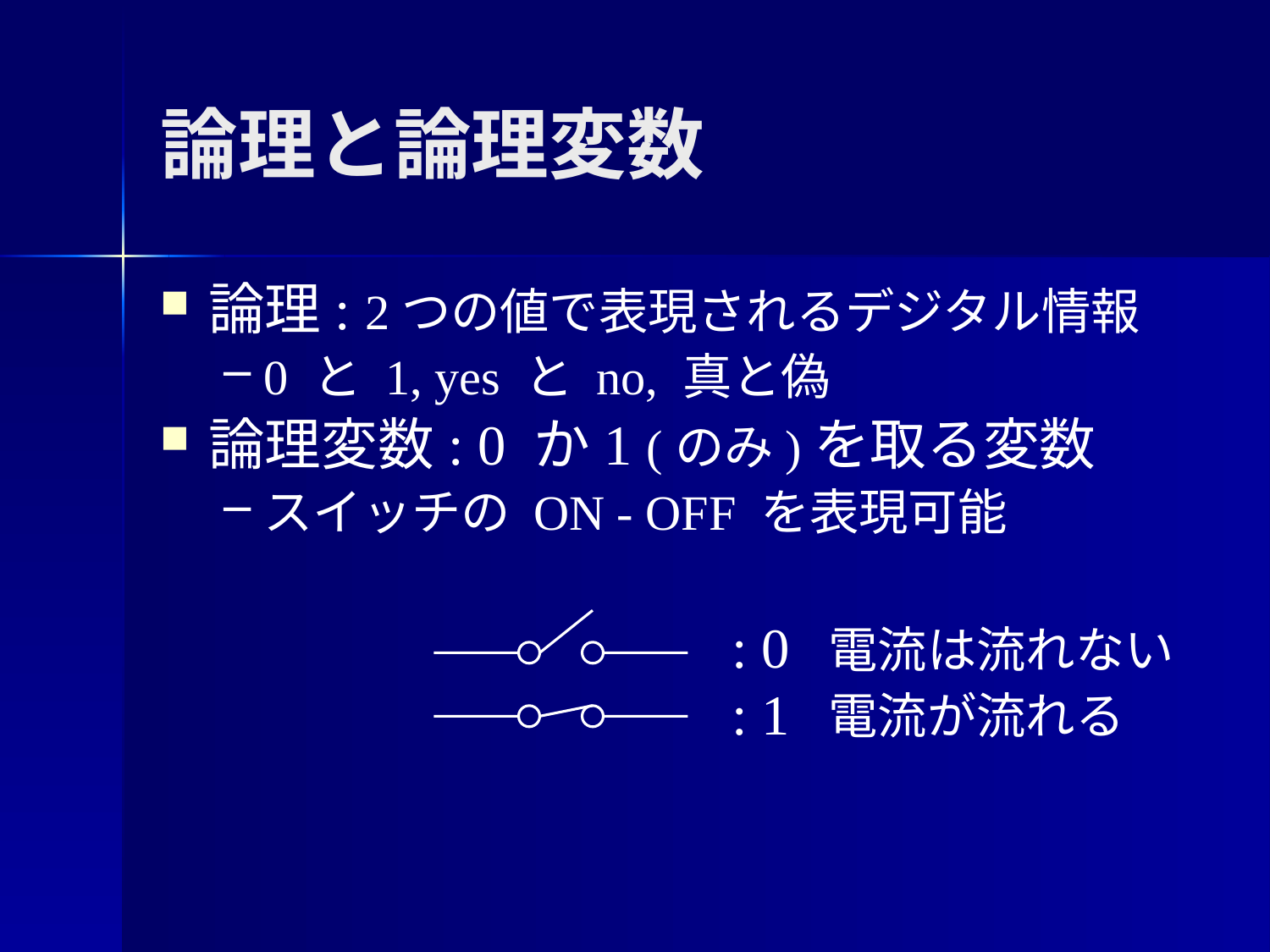

# 論理と論理変数
論理: 2つの値で表現されるデジタル情報
0 と 1, yes と no, 真と偽
論理変数: 0 か1 (のみ)を取る変数
スイッチの ON - OFF を表現可能
: 0
: 1

電流は流れない
電流が流れる